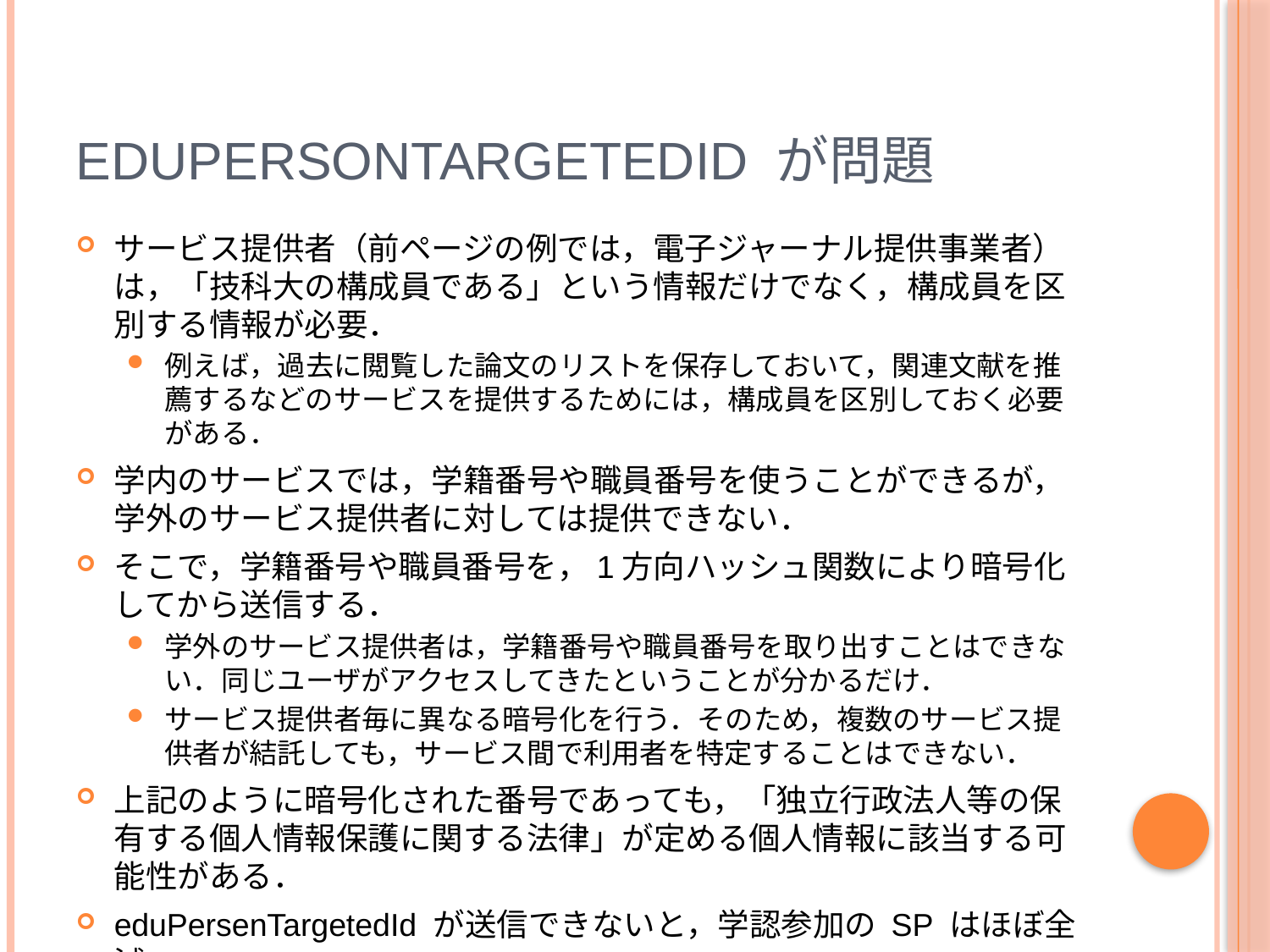

# eduPersonTargetedId が問題
サービス提供者（前ページの例では，電子ジャーナル提供事業者）は，「技科大の構成員である」という情報だけでなく，構成員を区別する情報が必要．
例えば，過去に閲覧した論文のリストを保存しておいて，関連文献を推薦するなどのサービスを提供するためには，構成員を区別しておく必要がある．
学内のサービスでは，学籍番号や職員番号を使うことができるが，学外のサービス提供者に対しては提供できない．
そこで，学籍番号や職員番号を，1方向ハッシュ関数により暗号化してから送信する．
学外のサービス提供者は，学籍番号や職員番号を取り出すことはできない．同じユーザがアクセスしてきたということが分かるだけ．
サービス提供者毎に異なる暗号化を行う．そのため，複数のサービス提供者が結託しても，サービス間で利用者を特定することはできない．
上記のように暗号化された番号であっても，「独立行政法人等の保有する個人情報保護に関する法律」が定める個人情報に該当する可能性がある．
eduPersenTargetedId が送信できないと，学認参加の SP はほぼ全滅．